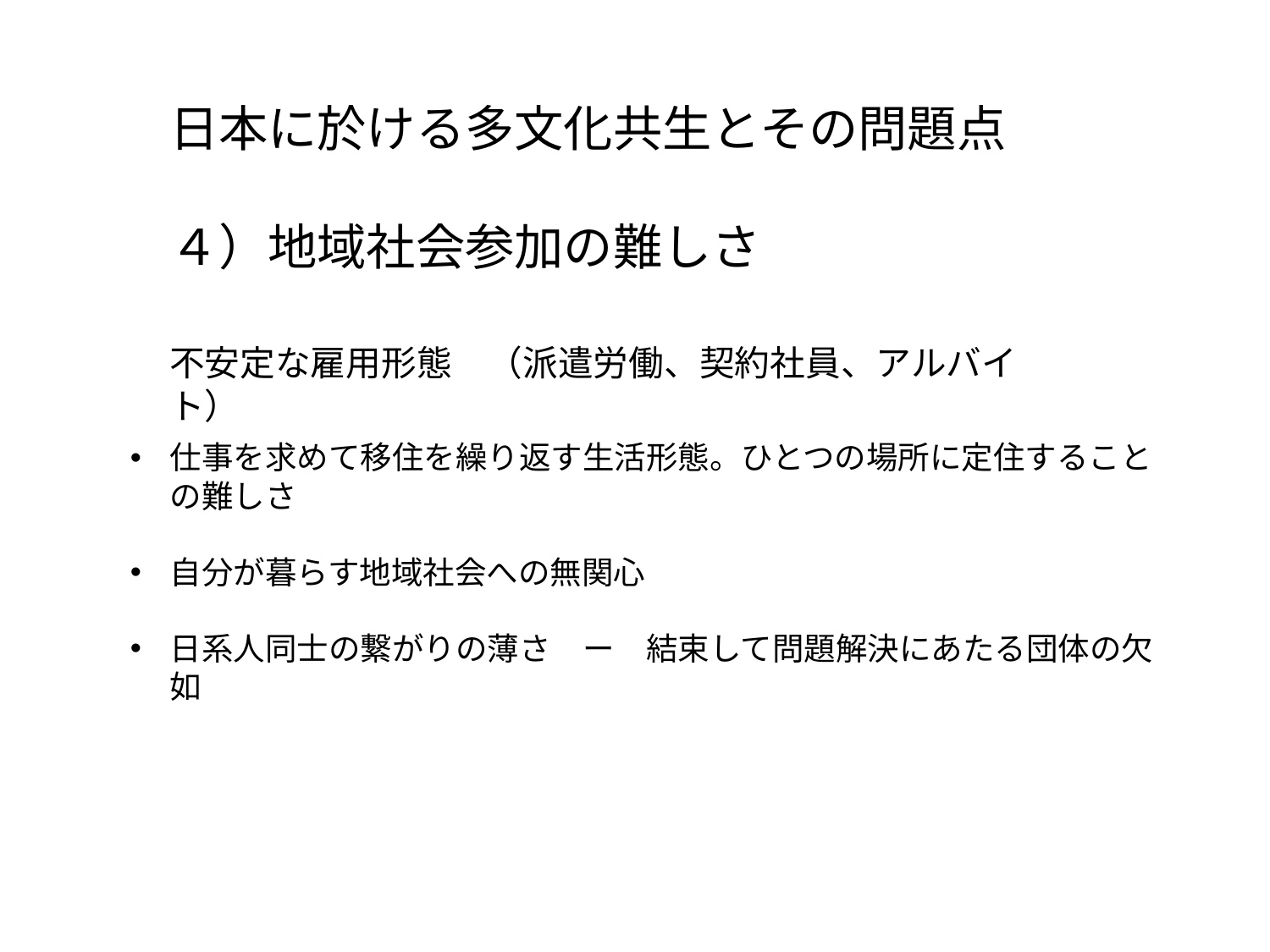

日本に於ける多文化共生とその問題点

４）地域社会参加の難しさ

不安定な雇用形態　（派遣労働、契約社員、アルバイト）

仕事を求めて移住を繰り返す生活形態。ひとつの場所に定住することの難しさ

自分が暮らす地域社会への無関心

日系人同士の繋がりの薄さ　ー　結束して問題解決にあたる団体の欠如